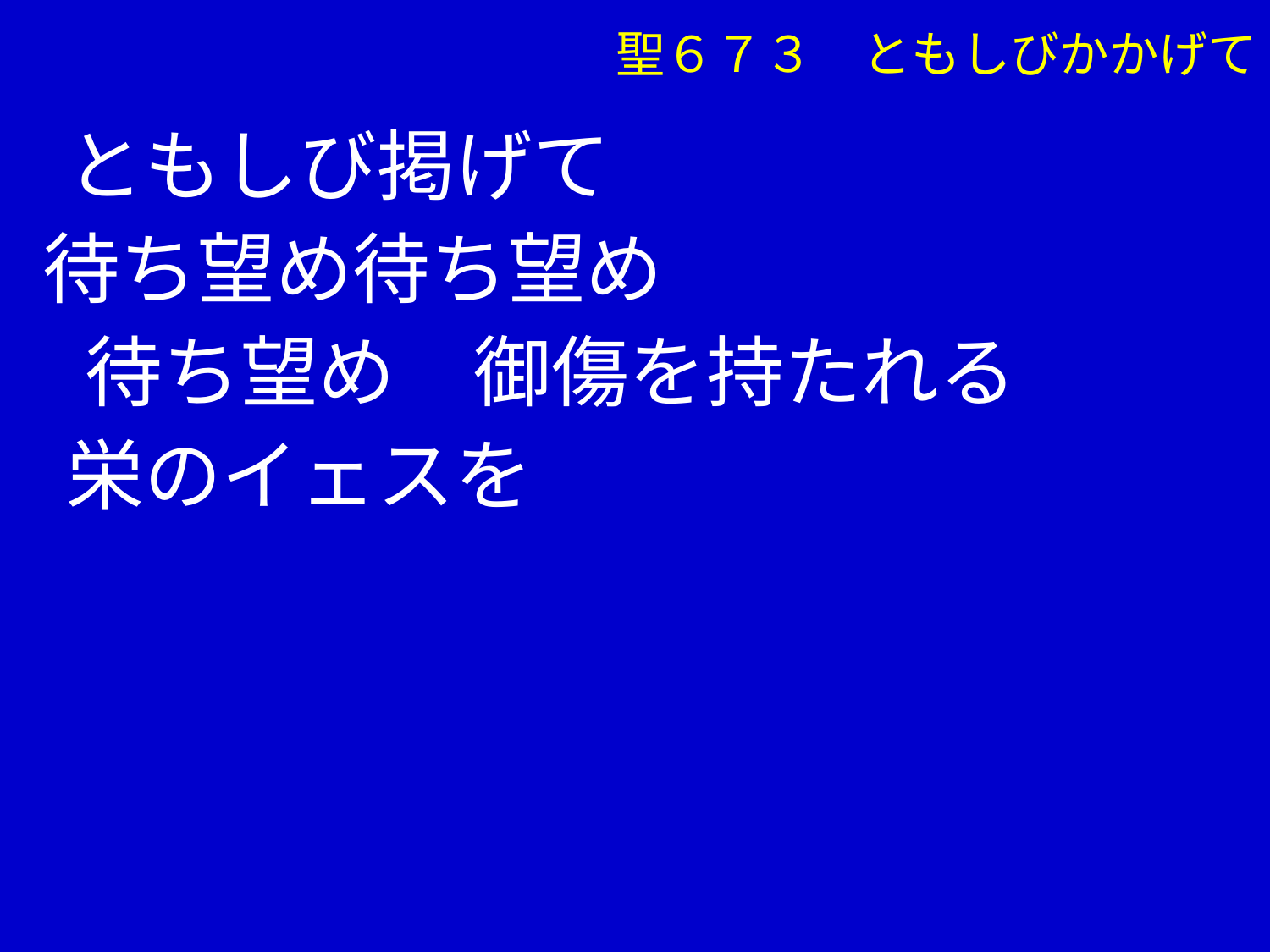

聖６７３　ともしびかかげて
　 ともしび掲げて
   待ち望め待ち望め
 　待ち望め　御傷を持たれる
　 栄のイェスを